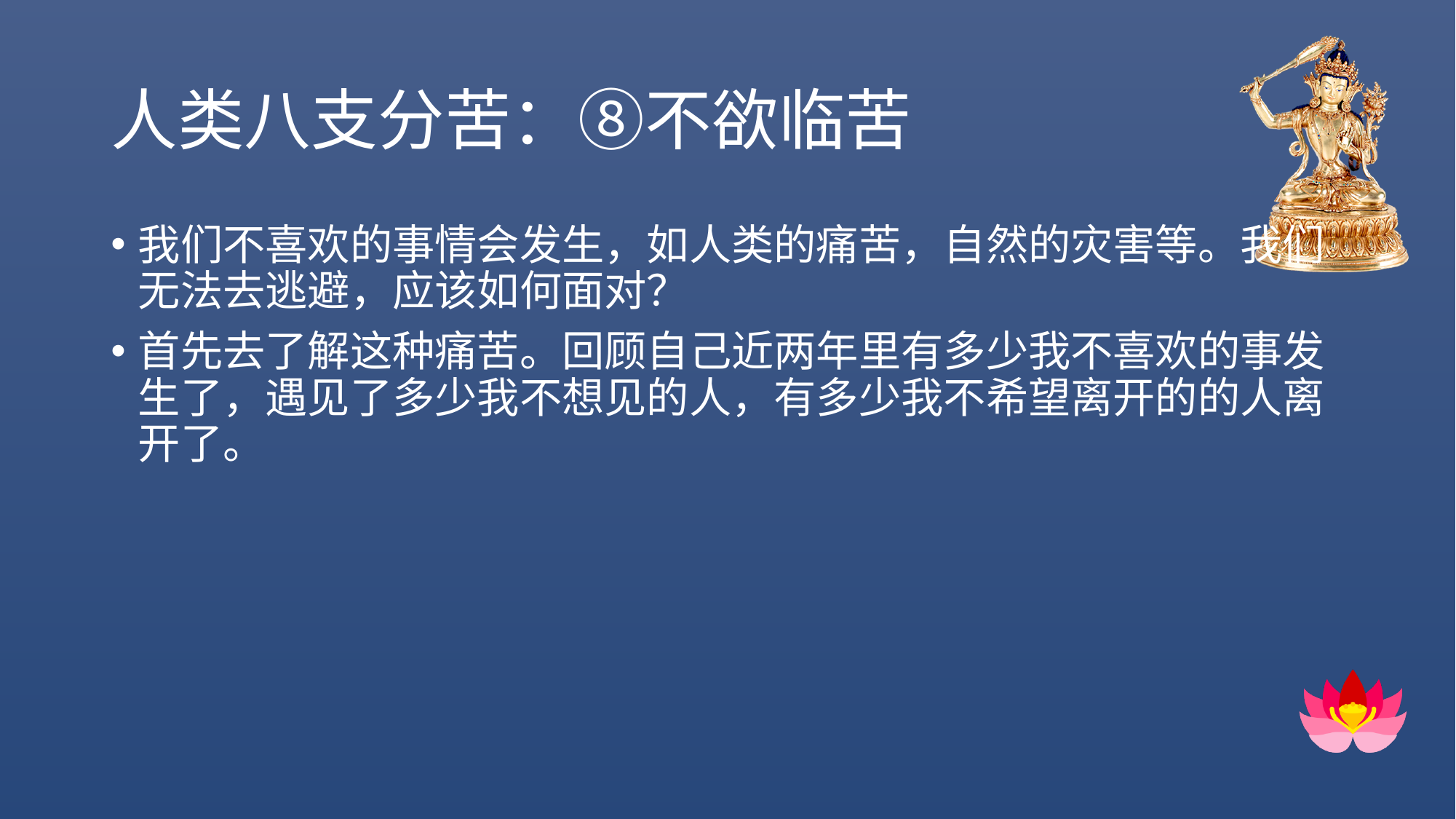

# 人类八支分苦：⑧不欲临苦
我们不喜欢的事情会发生，如人类的痛苦，自然的灾害等。我们无法去逃避，应该如何面对？
首先去了解这种痛苦。回顾自己近两年里有多少我不喜欢的事发生了，遇见了多少我不想见的人，有多少我不希望离开的的人离开了。